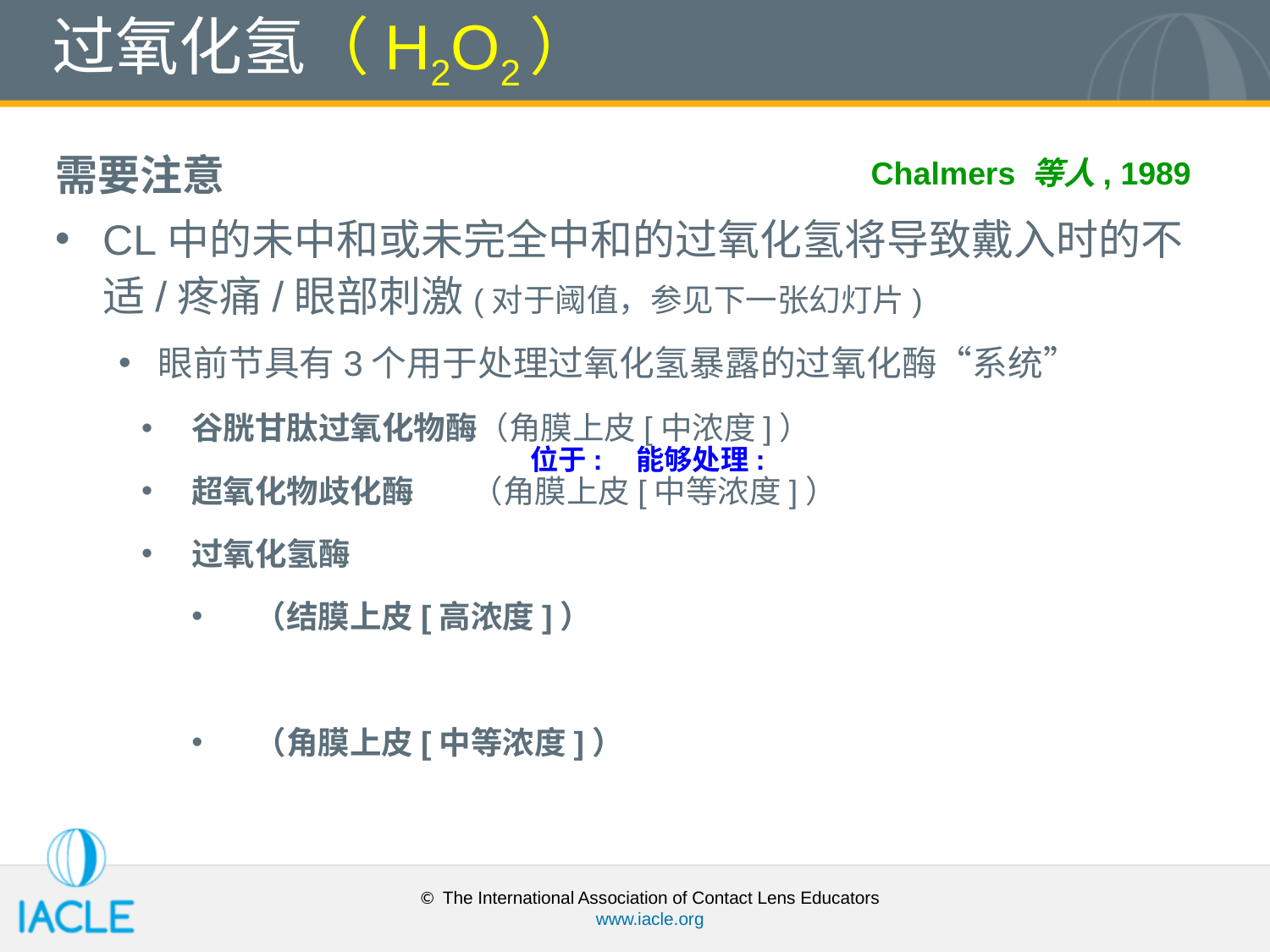

过氧化氢（H2O2）
需要注意
CL中的未中和或未完全中和的过氧化氢将导致戴入时的不适/疼痛/眼部刺激(对于阈值，参见下一张幻灯片)
眼前节具有3个用于处理过氧化氢暴露的过氧化酶“系统”
谷胱甘肽过氧化物酶（角膜上皮[中浓度]）
超氧化物歧化酶        （角膜上皮[中等浓度]）
过氧化氢酶
（结膜上皮[高浓度]）

（角膜上皮[中等浓度]）

Chalmers 等人, 1989
   位于:
 能够处理:
©  The International Association of Contact Lens Educators
www.iacle.org